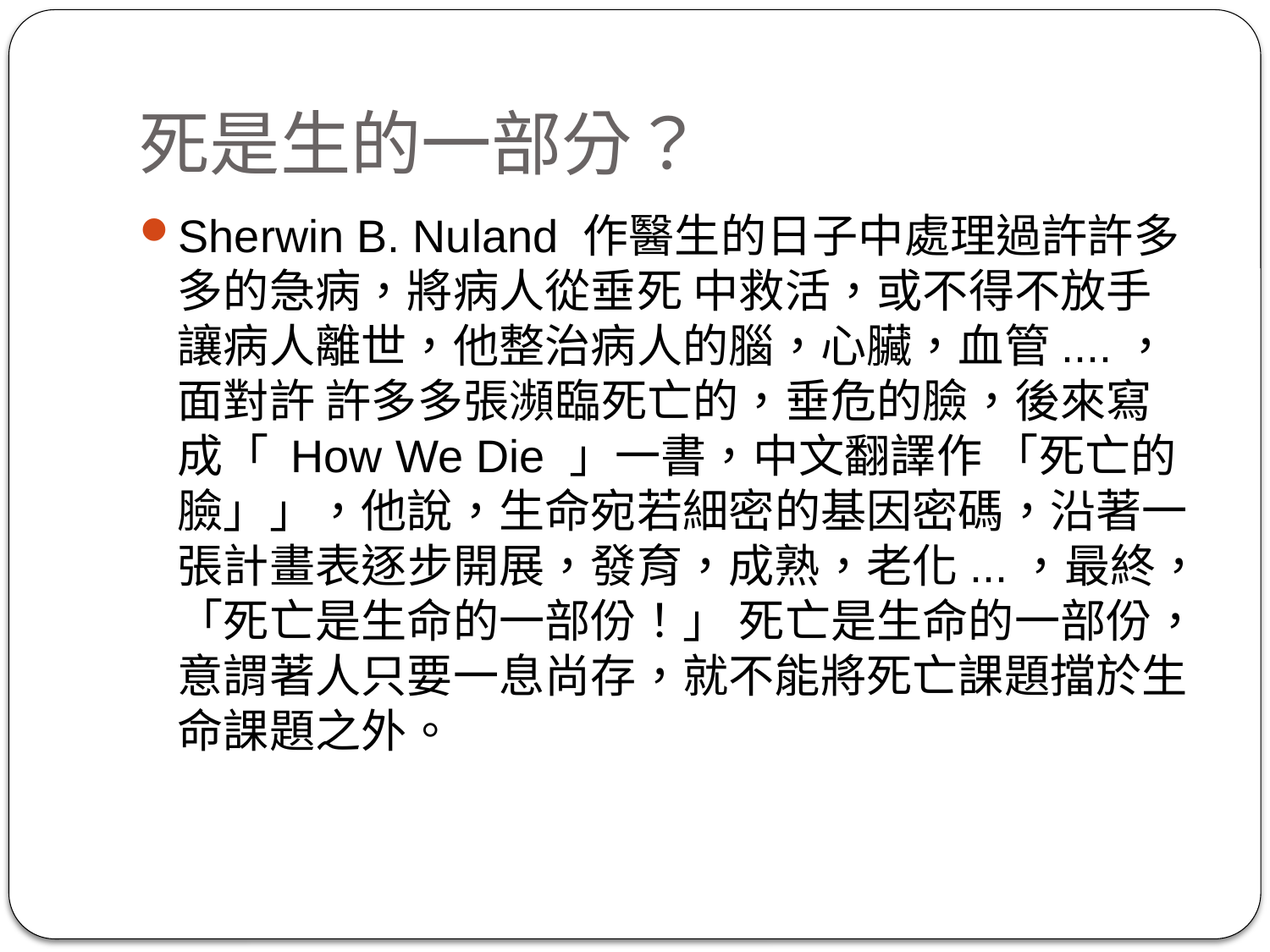

# 死是生的一部分？
Sherwin B. Nuland 作醫生的日子中處理過許許多多的急病，將病人從垂死 中救活，或不得不放手讓病人離世，他整治病人的腦，心臟，血管....，面對許 許多多張瀕臨死亡的，垂危的臉，後來寫成「 How We Die 」一書，中文翻譯作 「死亡的臉」」，他說，生命宛若細密的基因密碼，沿著一張計畫表逐步開展，發育，成熟，老化...，最終，「死亡是生命的一部份！」 死亡是生命的一部份，意謂著人只要一息尚存，就不能將死亡課題擋於生命課題之外。